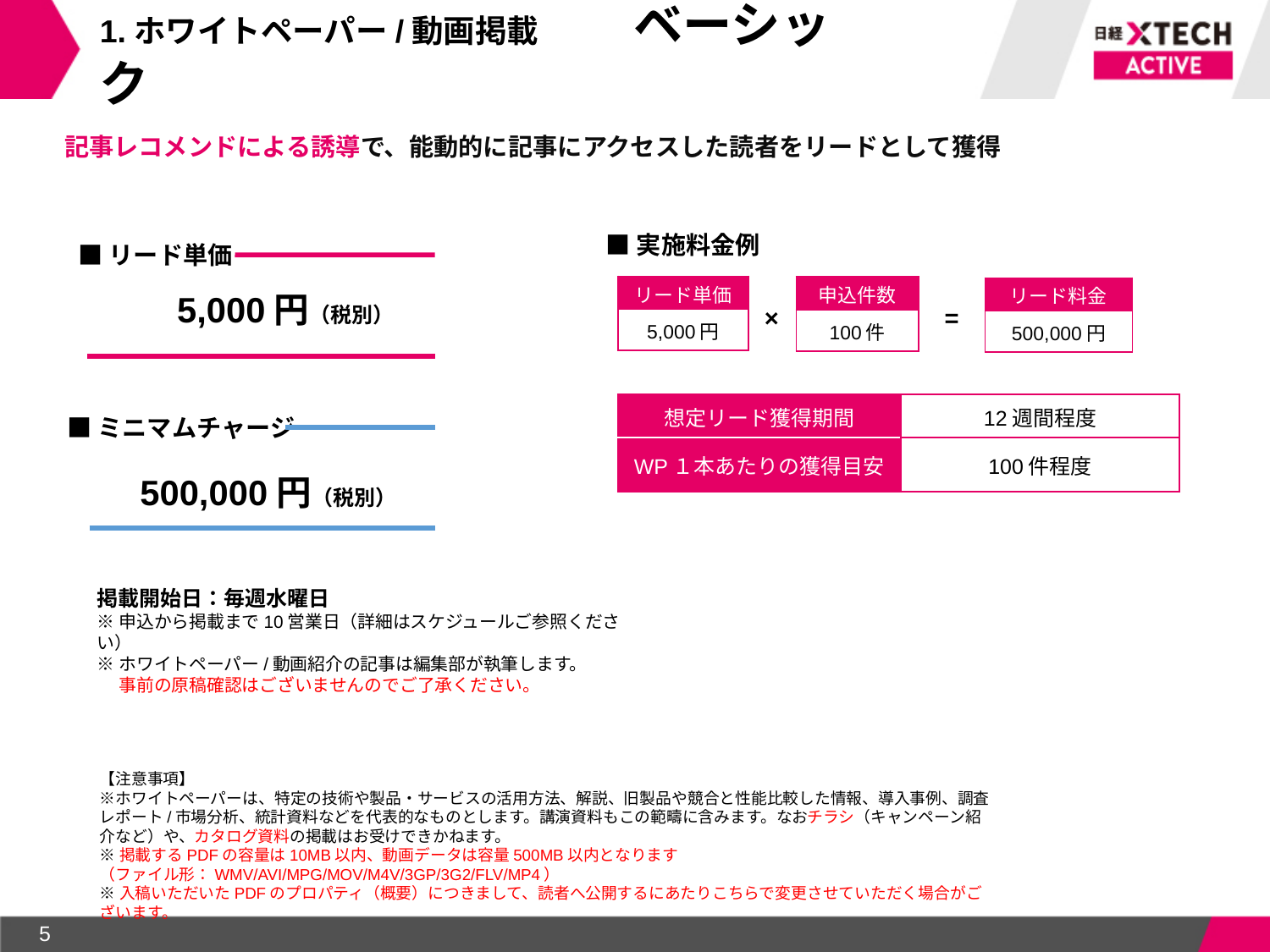

1.ホワイトペーパー/動画掲載　　　ベーシック
記事レコメンドによる誘導で、能動的に記事にアクセスした読者をリードとして獲得
■実施料金例
■リード単価
5,000円（税別）
| リード単価 |
| --- |
| 5,000円 |
| 申込件数 |
| --- |
| 100件 |
| リード料金 |
| --- |
| 500,000円 |
×
=
| 想定リード獲得期間 | 12週間程度 |
| --- | --- |
| WP１本あたりの獲得目安 | 100件程度 |
■ミニマムチャージ
500,000円（税別）
掲載開始日：毎週水曜日
※申込から掲載まで10営業日（詳細はスケジュールご参照ください）
※ホワイトペーパー/動画紹介の記事は編集部が執筆します。　　
　 事前の原稿確認はございませんのでご了承ください。
【注意事項】
※ホワイトペーパーは、特定の技術や製品・サービスの活用方法、解説、旧製品や競合と性能比較した情報、導入事例、調査レポート/市場分析、統計資料などを代表的なものとします。講演資料もこの範疇に含みます。なおチラシ（キャンペーン紹介など）や、カタログ資料の掲載はお受けできかねます。
※掲載するPDFの容量は10MB以内、動画データは容量500MB以内となります
（ファイル形：WMV/AVI/MPG/MOV/M4V/3GP/3G2/FLV/MP4）
※入稿いただいたPDFのプロパティ（概要）につきまして、読者へ公開するにあたりこちらで変更させていただく場合がございます。
5